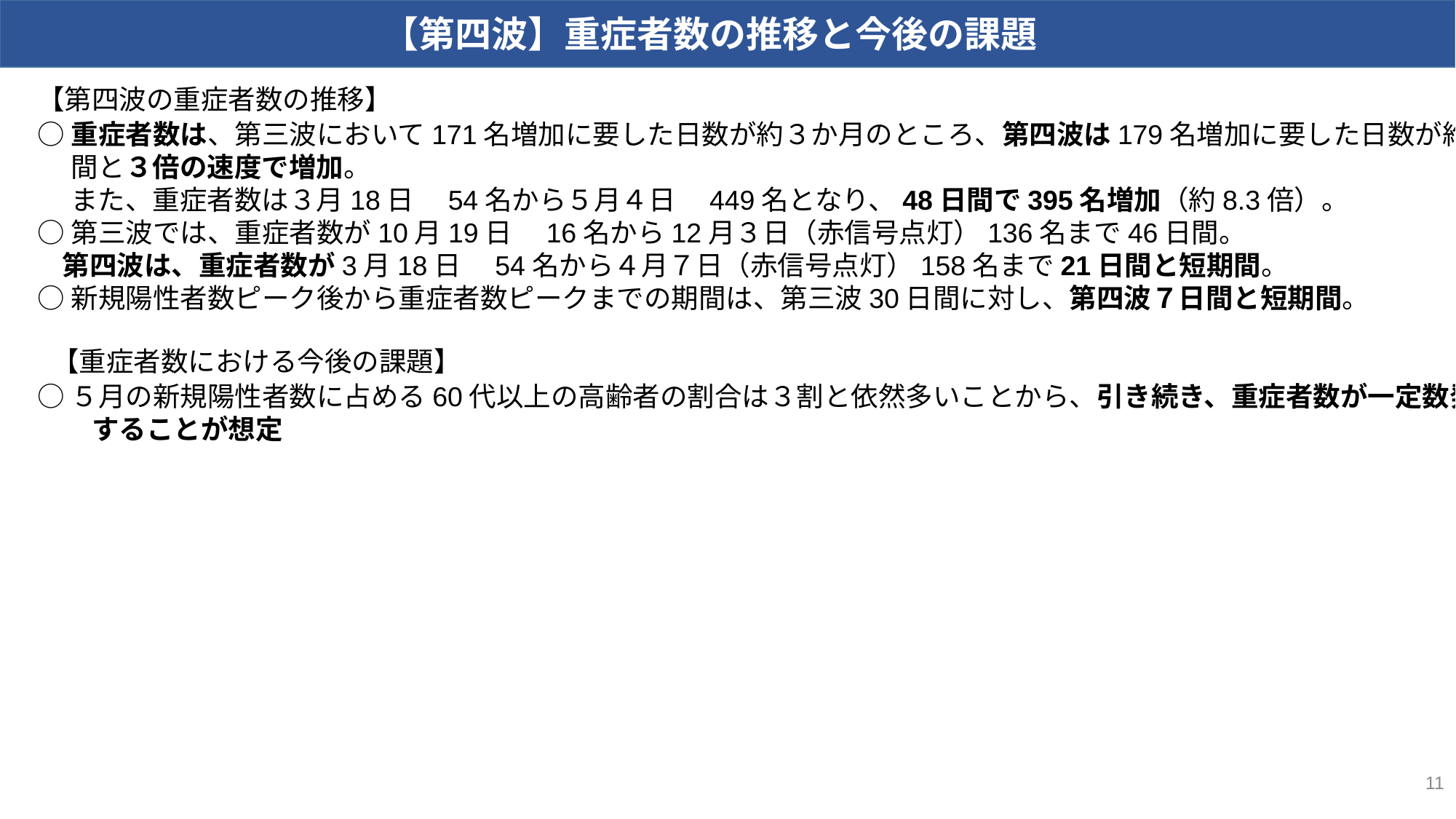

【第四波】重症者数の推移と今後の課題
【第四波の重症者数の推移】
○重症者数は、第三波において171名増加に要した日数が約３か月のところ、第四波は179名増加に要した日数が約25日
　 間と３倍の速度で増加。
　 また、重症者数は３月18日　54名から５月４日　449名となり、48日間で395名増加（約8.3倍）。
○第三波では、重症者数が10月19日　16名から12月３日（赤信号点灯）136名まで46日間。
   第四波は、重症者数が3月18日　54名から４月７日（赤信号点灯）158名まで21日間と短期間。
○新規陽性者数ピーク後から重症者数ピークまでの期間は、第三波30日間に対し、第四波７日間と短期間。

○５月の新規陽性者数に占める60代以上の高齢者の割合は３割と依然多いことから、引き続き、重症者数が一定数発生
　　することが想定
【重症者数における今後の課題】
11